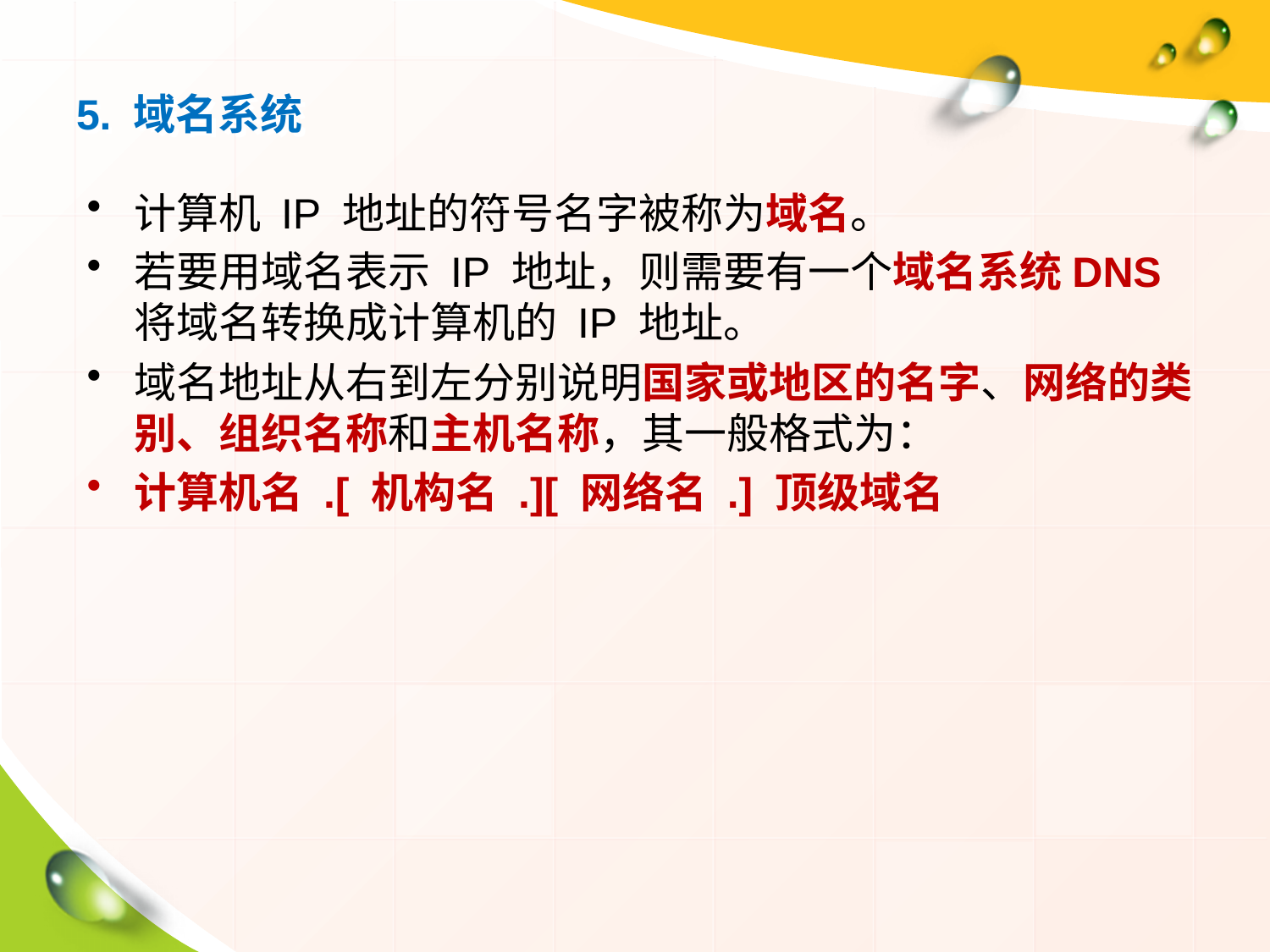

# 5. 域名系统
计算机 IP 地址的符号名字被称为域名。
若要用域名表示 IP 地址，则需要有一个域名系统DNS将域名转换成计算机的 IP 地址。
域名地址从右到左分别说明国家或地区的名字、网络的类别、组织名称和主机名称，其一般格式为：
计算机名 .[ 机构名 .][ 网络名 .] 顶级域名